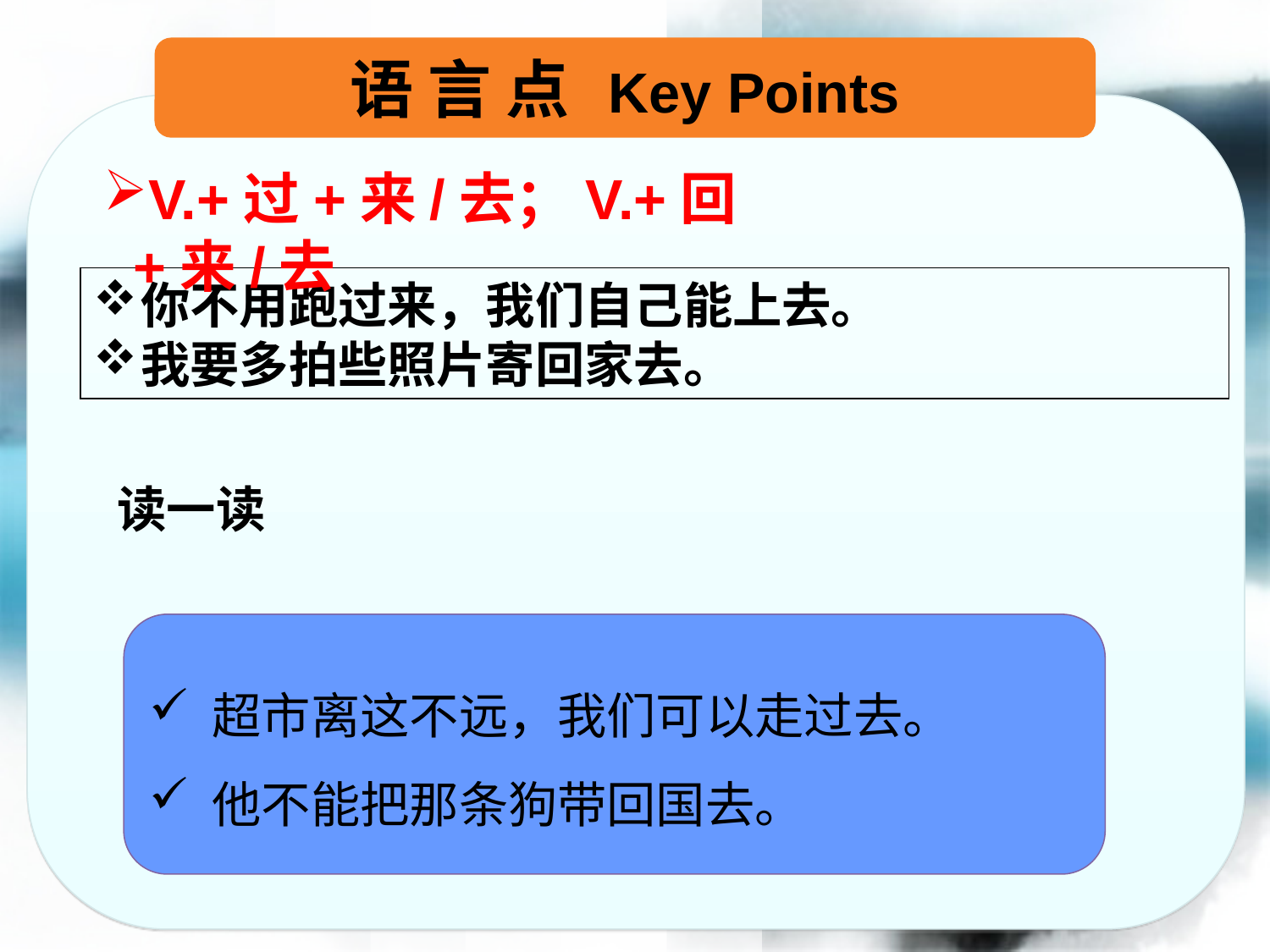

语 言 点  Key Points

V.+过+来/去；V.+回+来/去
你不用跑过来，我们自己能上去。
我要多拍些照片寄回家去。
读一读
超市离这不远，我们可以走过去。
他不能把那条狗带回国去。